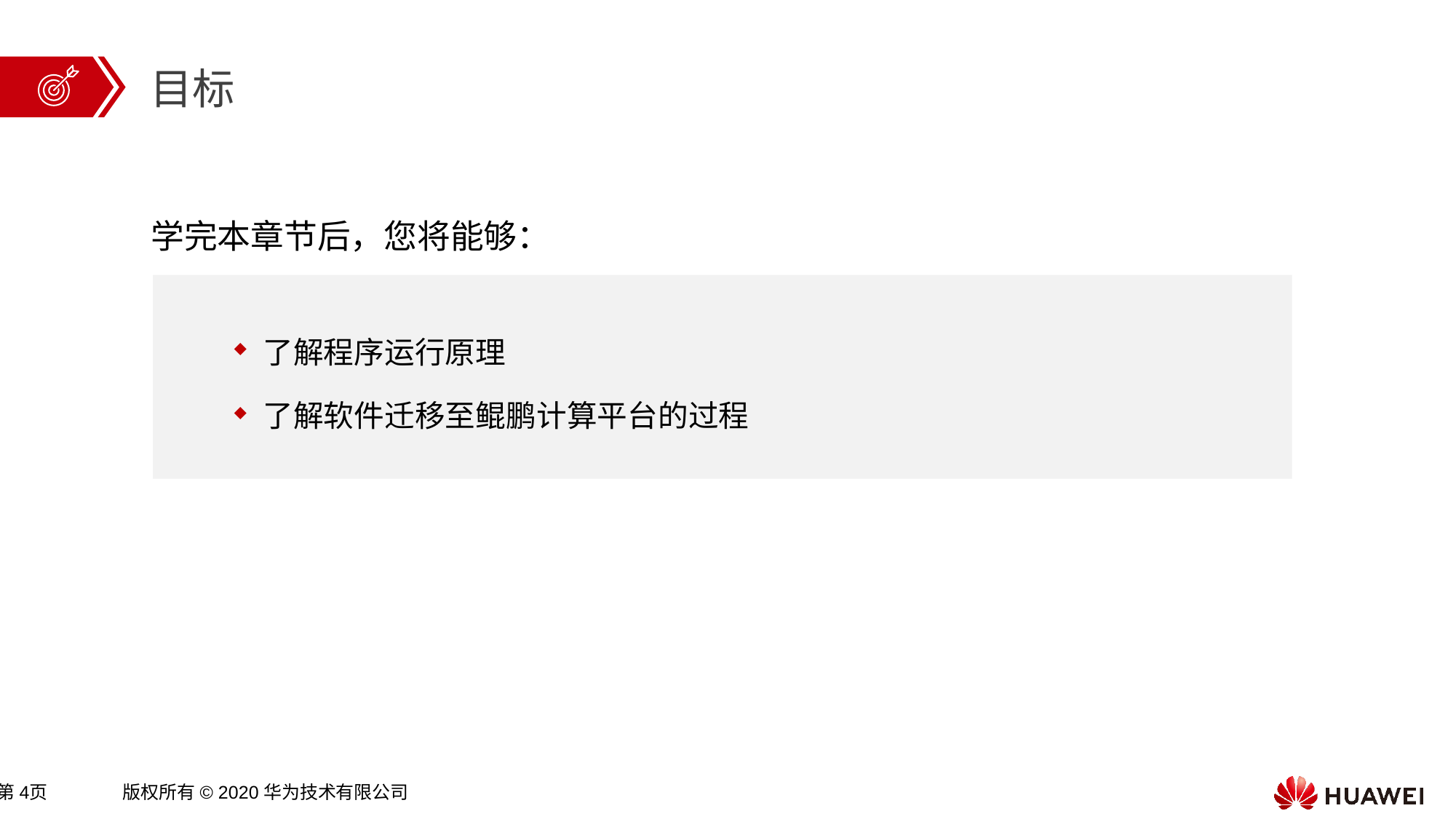

目标
学完本章节后，您将能够：

了解程序运行原理
了解软件迁移至鲲鹏计算平台的过程